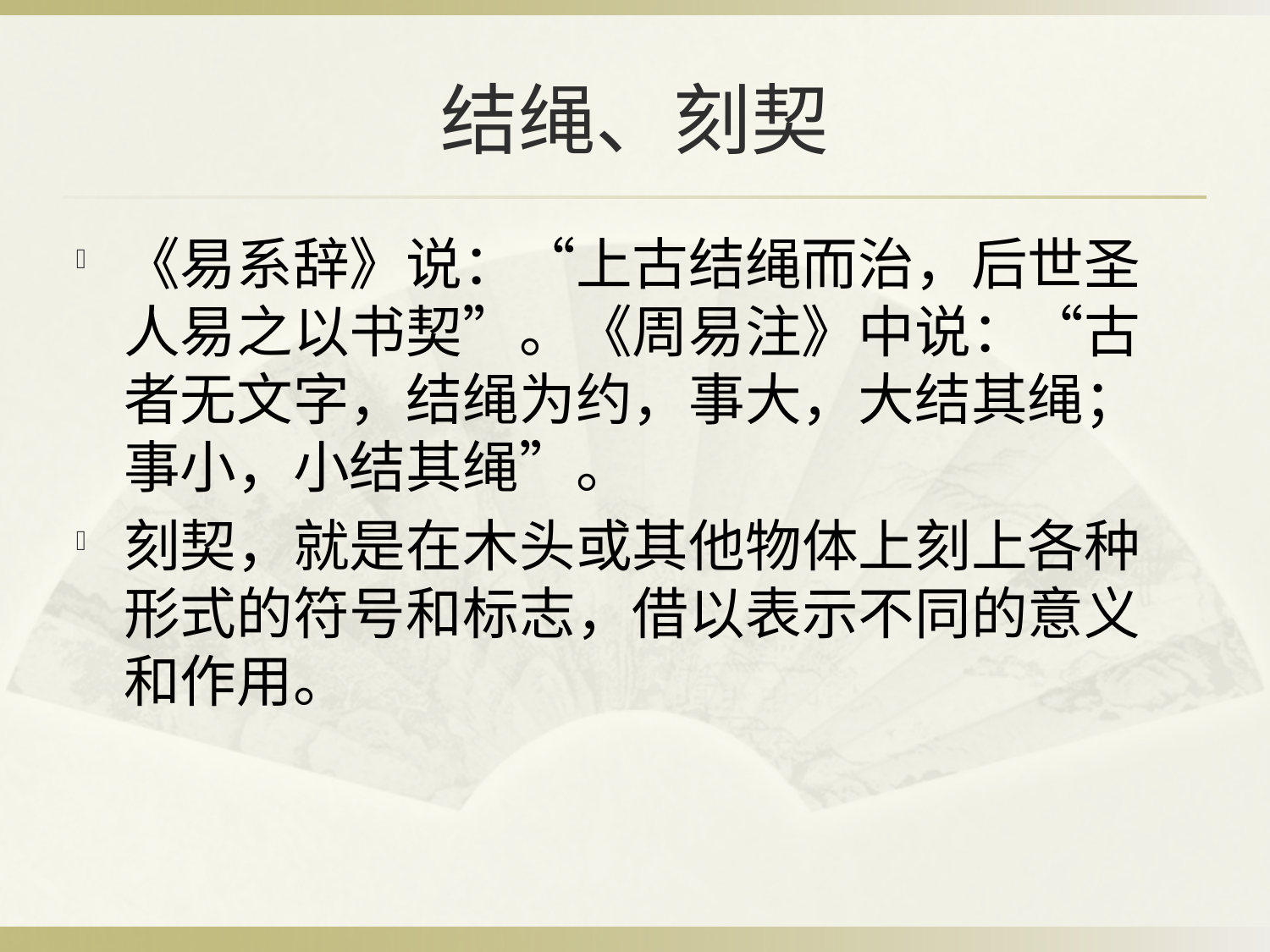

# 结绳、刻契
《易系辞》说：“上古结绳而治，后世圣人易之以书契”。《周易注》中说：“古者无文字，结绳为约，事大，大结其绳；事小，小结其绳”。
刻契，就是在木头或其他物体上刻上各种形式的符号和标志，借以表示不同的意义和作用。
10